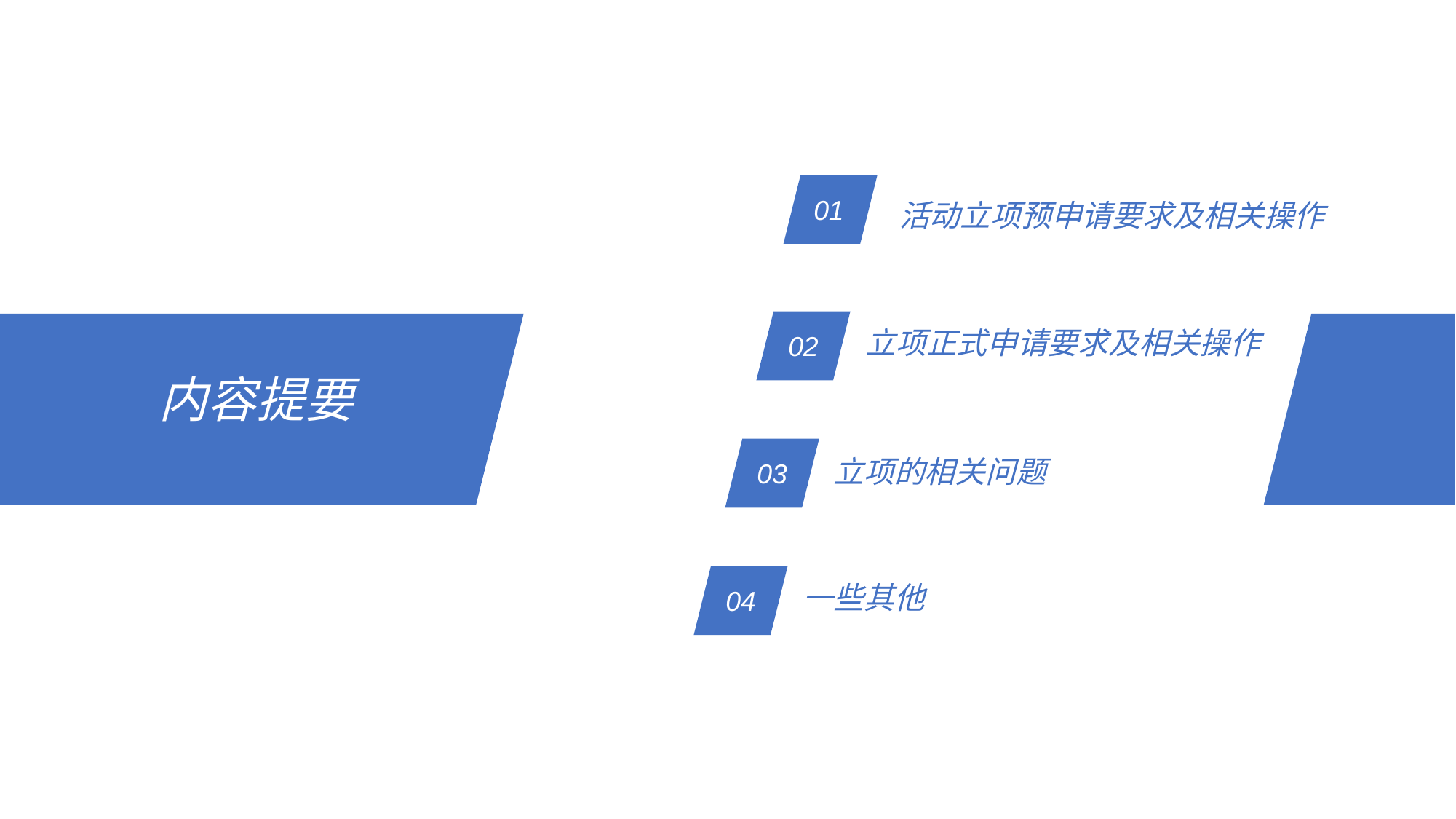

01
活动立项预申请要求及相关操作

02

立项正式申请要求及相关操作
内容提要

03
立项的相关问题

04
一些其他